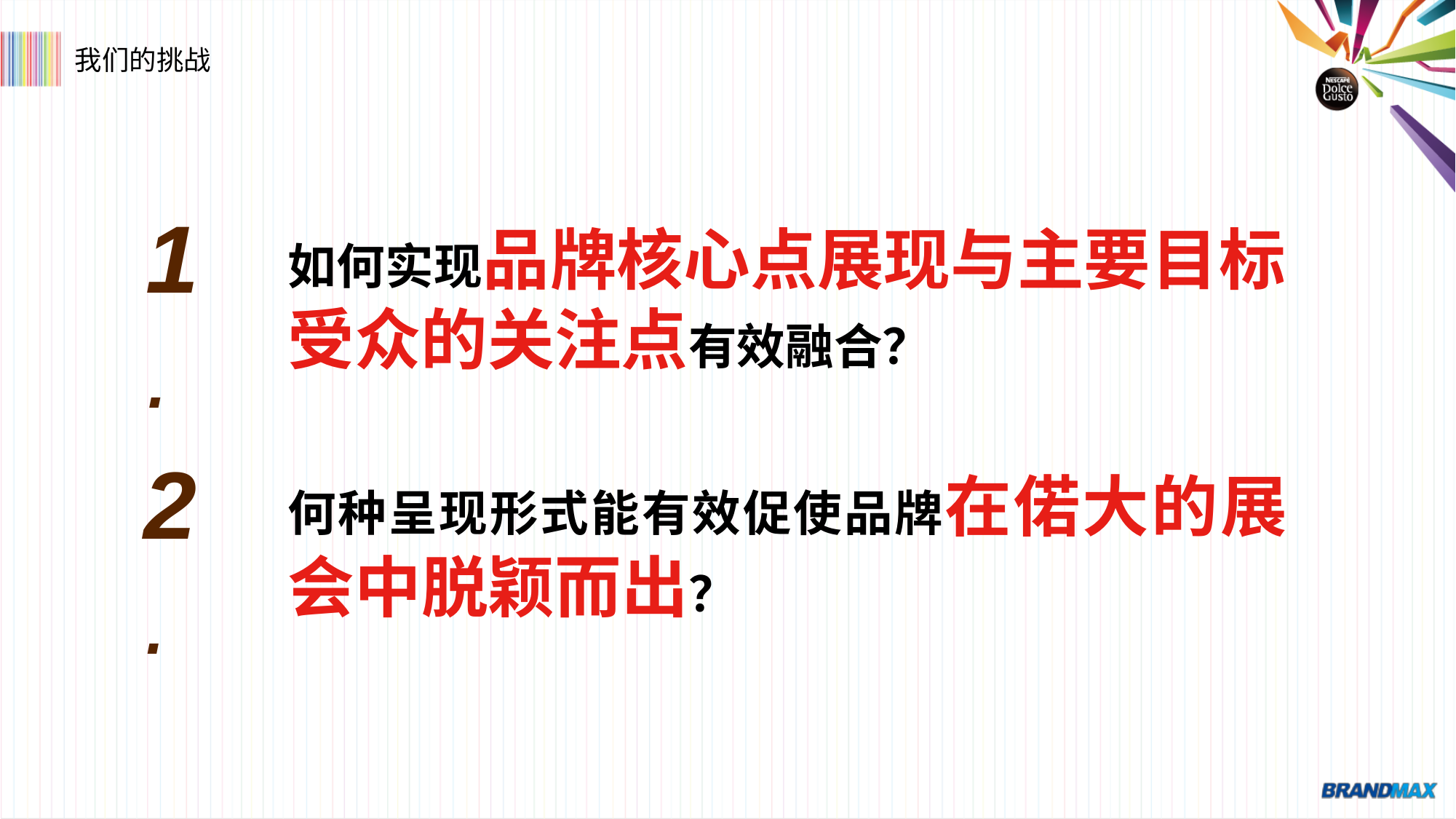

我们的挑战
1.
如何实现品牌核心点展现与主要目标
受众的关注点有效融合？
2.
何种呈现形式能有效促使品牌在偌大的展
会中脱颖而出？